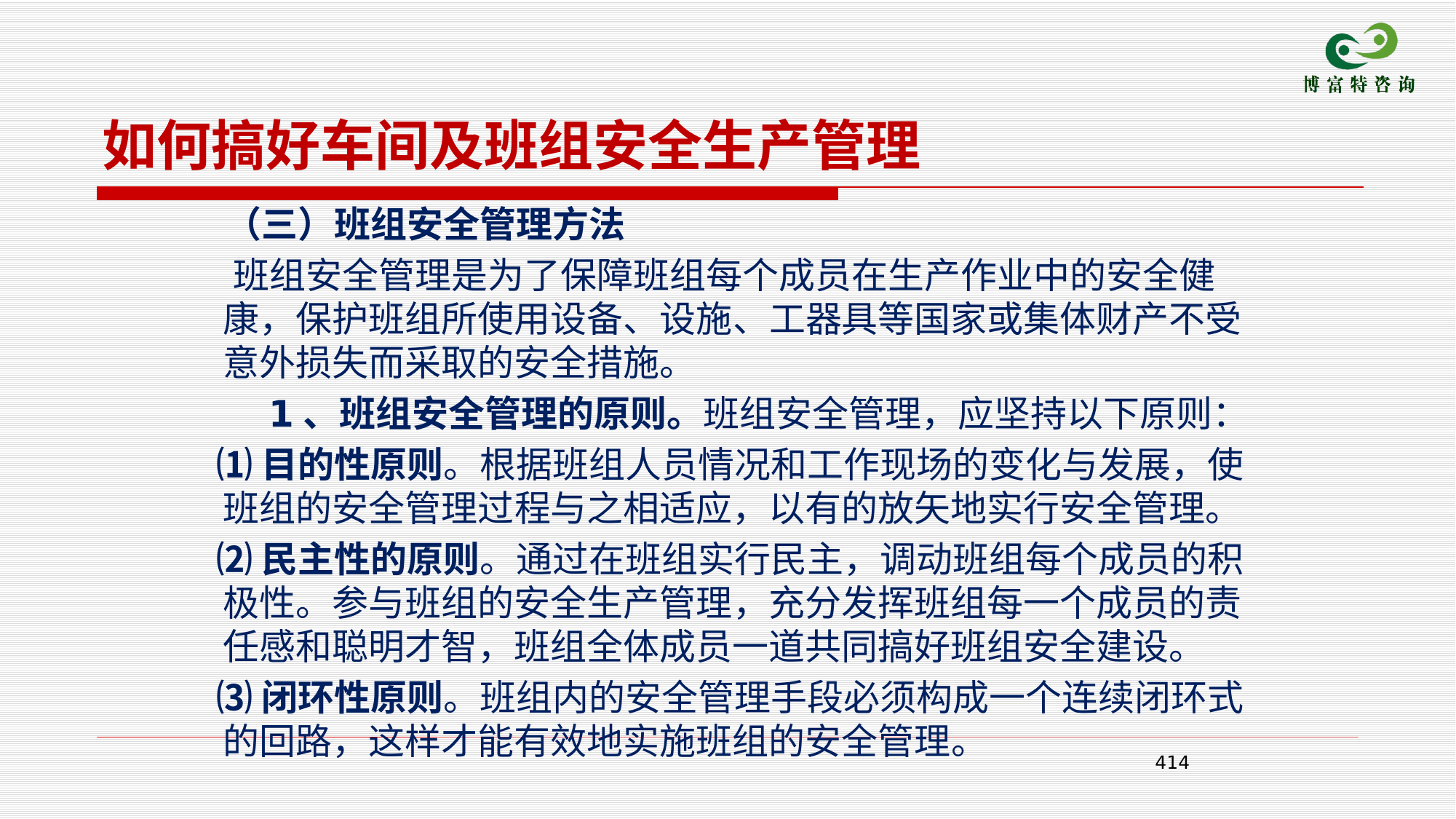

如何搞好车间及班组安全生产管理
      （三）班组安全管理方法
       班组安全管理是为了保障班组每个成员在生产作业中的安全健康，保护班组所使用设备、设施、工器具等国家或集体财产不受意外损失而采取的安全措施。
        1、班组安全管理的原则。班组安全管理，应坚持以下原则：
      ⑴目的性原则。根据班组人员情况和工作现场的变化与发展，使班组的安全管理过程与之相适应，以有的放矢地实行安全管理。
      ⑵民主性的原则。通过在班组实行民主，调动班组每个成员的积极性。参与班组的安全生产管理，充分发挥班组每一个成员的责任感和聪明才智，班组全体成员一道共同搞好班组安全建设。
      ⑶闭环性原则。班组内的安全管理手段必须构成一个连续闭环式的回路，这样才能有效地实施班组的安全管理。

414